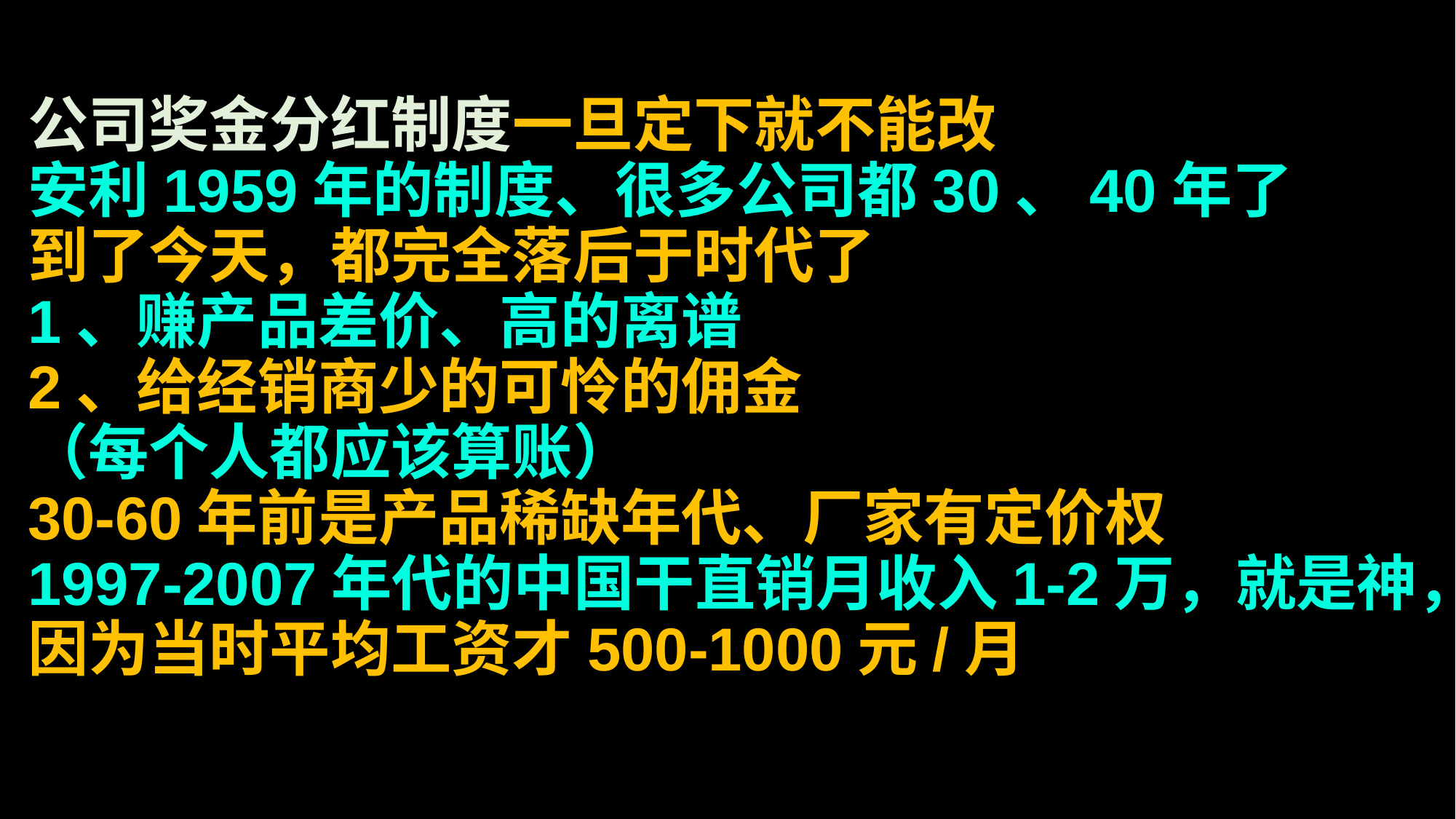

# 公司奖金分红制度一旦定下就不能改 安利1959年的制度、很多公司都30、40年了 到了今天，都完全落后于时代了 1、赚产品差价、高的离谱 2、给经销商少的可怜的佣金 （每个人都应该算账） 30-60年前是产品稀缺年代、厂家有定价权 1997-2007年代的中国干直销月收入1-2万，就是神，因为当时平均工资才500-1000元/月